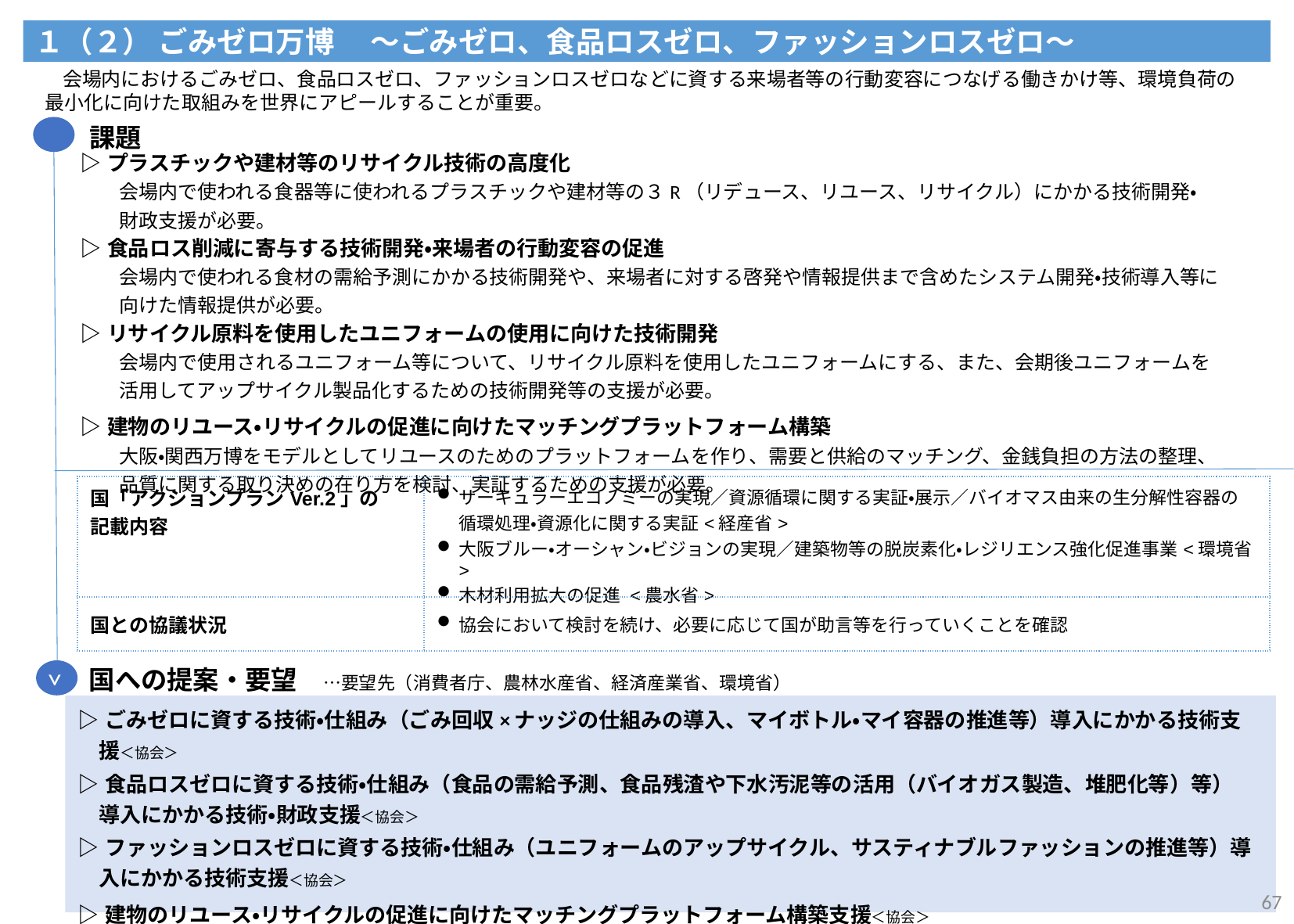

１（２） ごみゼロ万博　 ～ごみゼロ、食品ロスゼロ、ファッションロスゼロ～
　会場内におけるごみゼロ、食品ロスゼロ、ファッションロスゼロなどに資する来場者等の行動変容につなげる働きかけ等、環境負荷の最小化に向けた取組みを世界にアピールすることが重要。
|  |
| --- |
| ▷プラスチックや建材等のリサイクル技術の高度化 　　会場内で使われる食器等に使われるプラスチックや建材等の３R（リデュース、リユース、リサイクル）にかかる技術開発・ 　　財政支援が必要。 |
| ▷食品ロス削減に寄与する技術開発・来場者の行動変容の促進　　 　　会場内で使われる食材の需給予測にかかる技術開発や、来場者に対する啓発や情報提供まで含めたシステム開発・技術導入等に 　　向けた情報提供が必要。 |
| ▷リサイクル原料を使用したユニフォームの使用に向けた技術開発 　　会場内で使用されるユニフォーム等について、リサイクル原料を使用したユニフォームにする、また、会期後ユニフォームを 　　活用してアップサイクル製品化するための技術開発等の支援が必要。 ▷建物のリユース・リサイクルの促進に向けたマッチングプラットフォーム構築 　　大阪・関西万博をモデルとしてリユースのためのプラットフォームを作り、需要と供給のマッチング、金銭負担の方法の整理、 　　品質に関する取り決めの在り方を検討、実証するための支援が必要。 |
課題

| 国「アクションプランVer.2」の 記載内容 | サーキュラーエコノミーの実現／資源循環に関する実証・展示／バイオマス由来の生分解性容器の循環処理・資源化に関する実証<経産省>　 大阪ブルー・オーシャン・ビジョンの実現／建築物等の脱炭素化・レジリエンス強化促進事業<環境省> ⽊材利⽤拡⼤の促進 <農⽔省> |
| --- | --- |
| 国との協議状況 | 協会において検討を続け、必要に応じて国が助言等を行っていくことを確認 |
>
国への提案・要望　…要望先（消費者庁、農林水産省、経済産業省、環境省）

| ▷ごみゼロに資する技術・仕組み（ごみ回収×ナッジの仕組みの導入、マイボトル・マイ容器の推進等）導入にかかる技術支援＜協会＞ |
| --- |
| ▷食品ロスゼロに資する技術・仕組み（食品の需給予測、食品残渣や下水汚泥等の活用（バイオガス製造、堆肥化等）等）導入にかかる技術・財政支援＜協会＞ |
| ▷ファッションロスゼロに資する技術・仕組み（ユニフォームのアップサイクル、サスティナブルファッションの推進等）導入にかかる技術支援＜協会＞ ▷建物のリユース・リサイクルの促進に向けたマッチングプラットフォーム構築支援＜協会＞ |
67